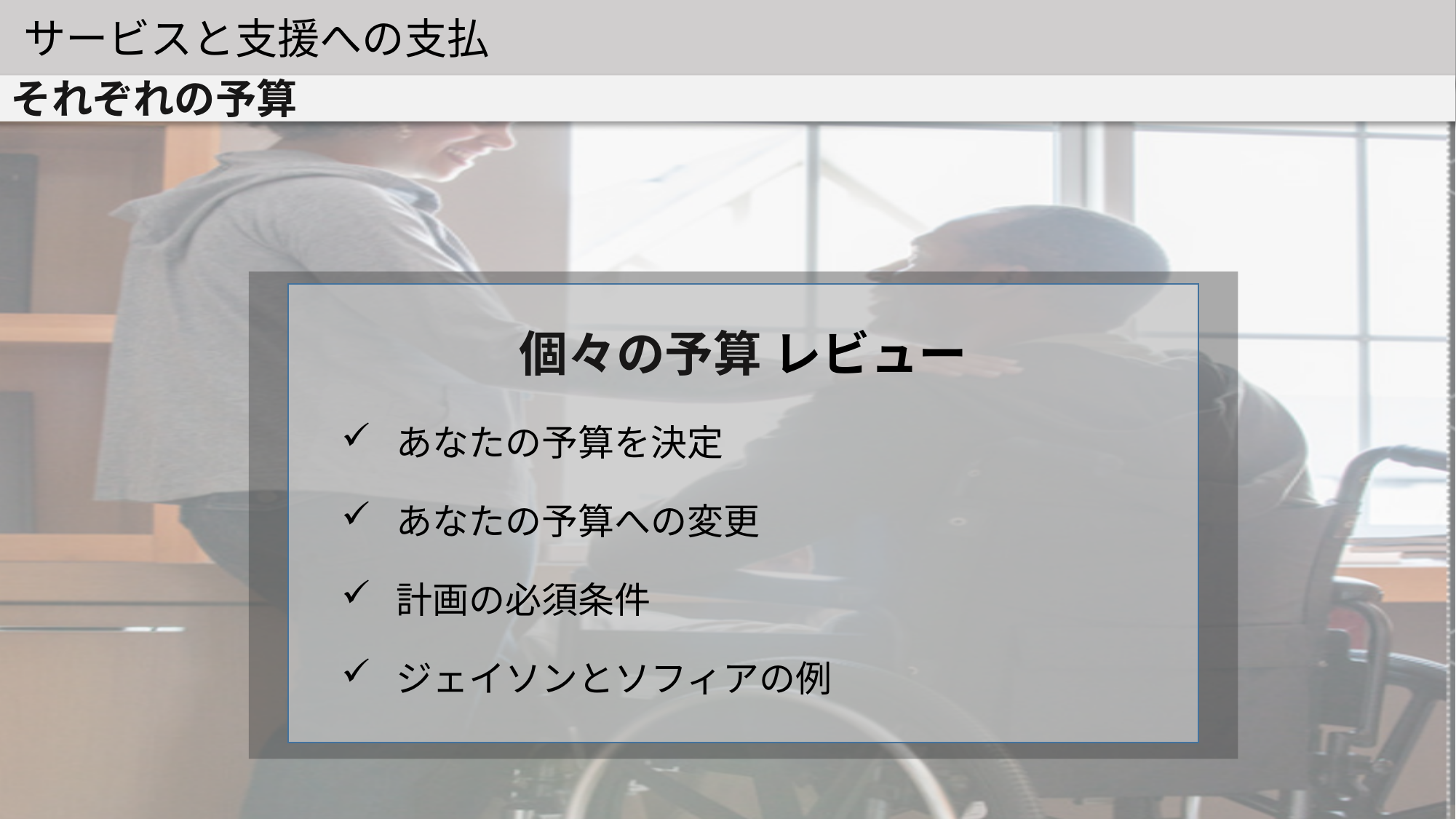

サービスと支援への支払

それぞれの予算

個々の予算 レビュー

あなたの予算を決定

あなたの予算への変更

計画の必須条件

ジェイソンとソフィアの例